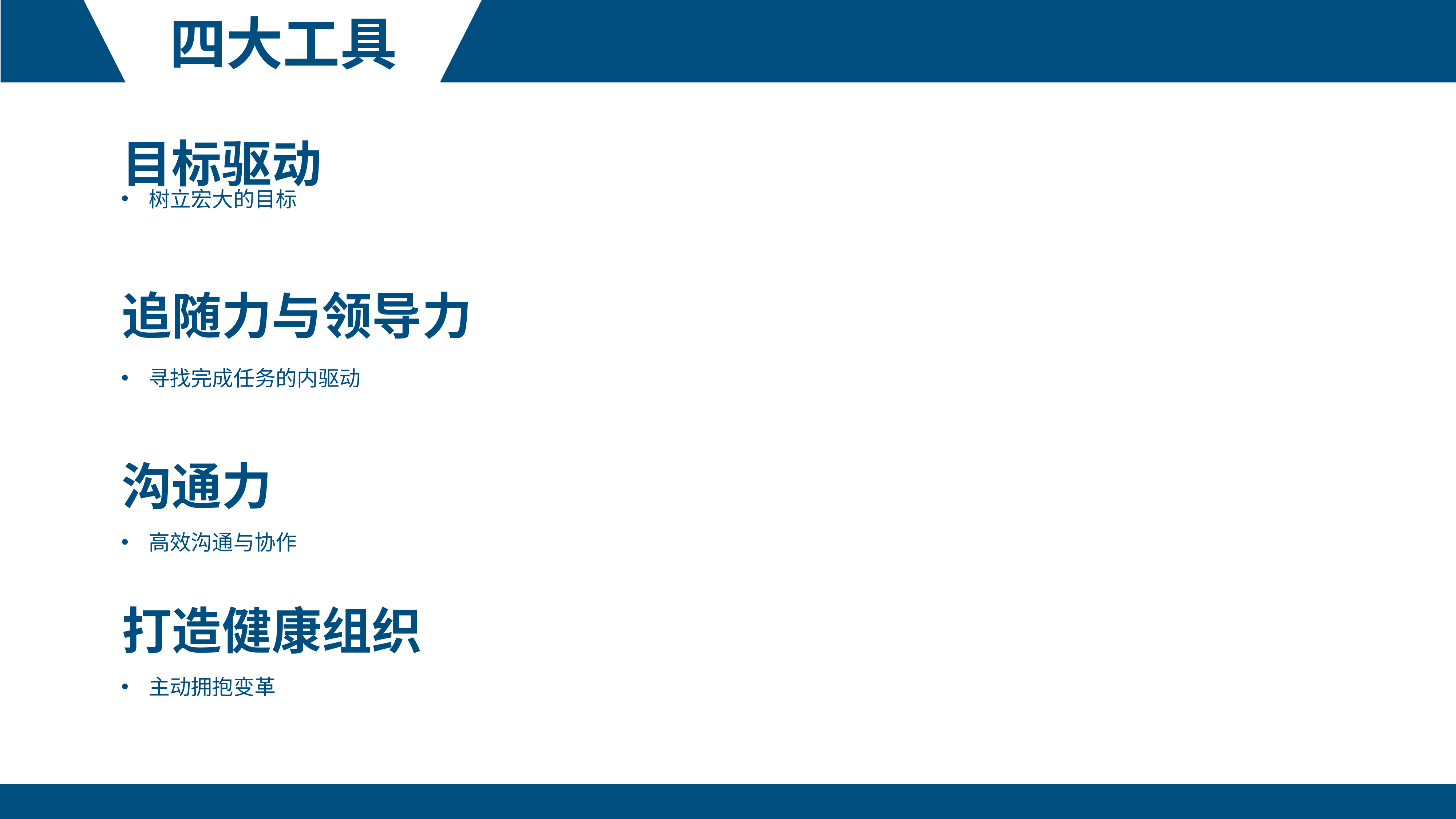

四大工具
目标驱动

树立宏大的目标
追随力与领导力
寻找完成任务的内驱动
沟通力
高效沟通与协作
打造健康组织
主动拥抱变革